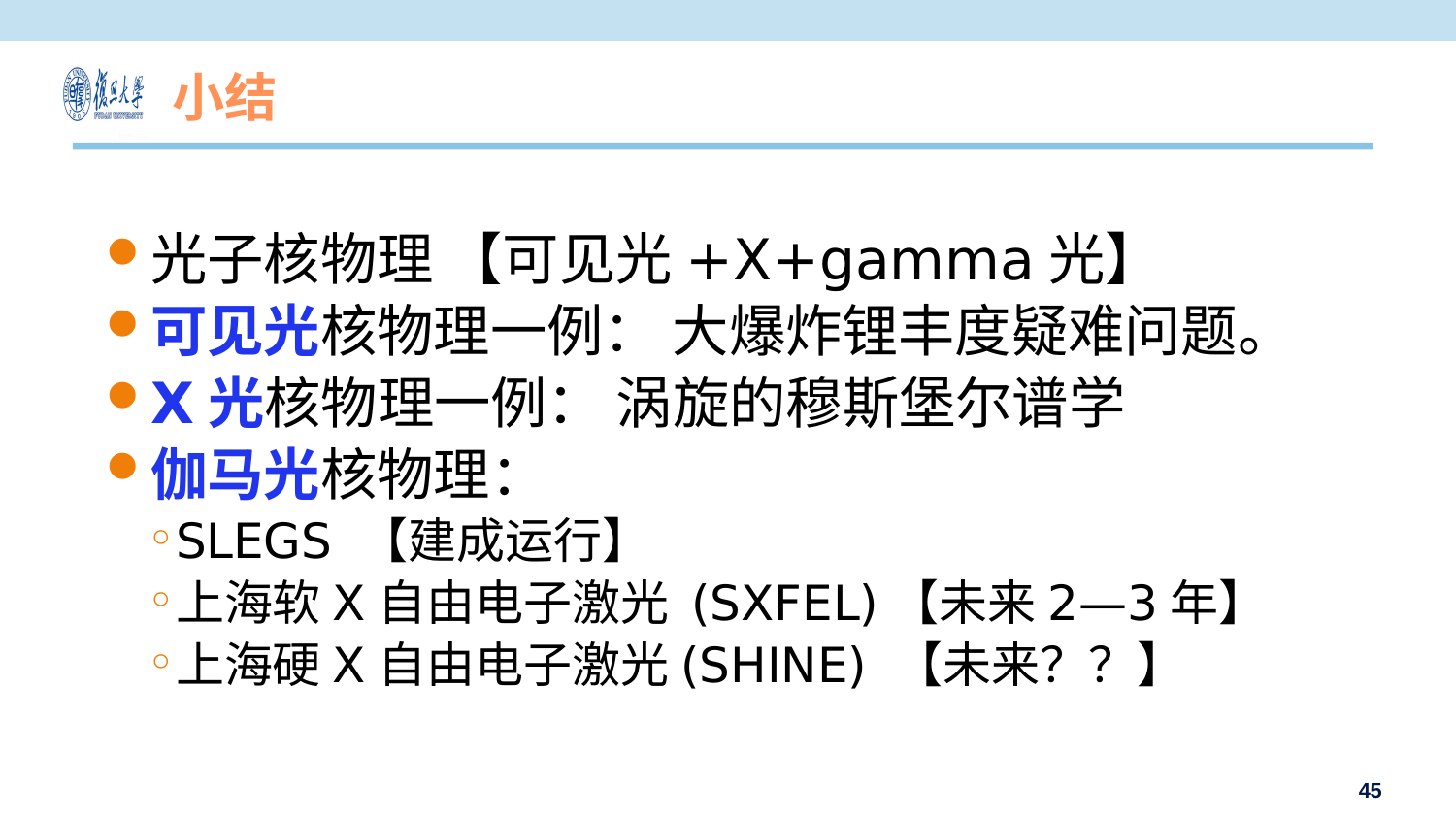

# 小结
光子核物理 【可见光+X+gamma光】
可见光核物理一例： 大爆炸锂丰度疑难问题。
X光核物理一例： 涡旋的穆斯堡尔谱学
伽马光核物理：
SLEGS 【建成运行】
上海软X自由电子激光 (SXFEL)【未来2—3年】
上海硬X自由电子激光(SHINE) 【未来？？】

45